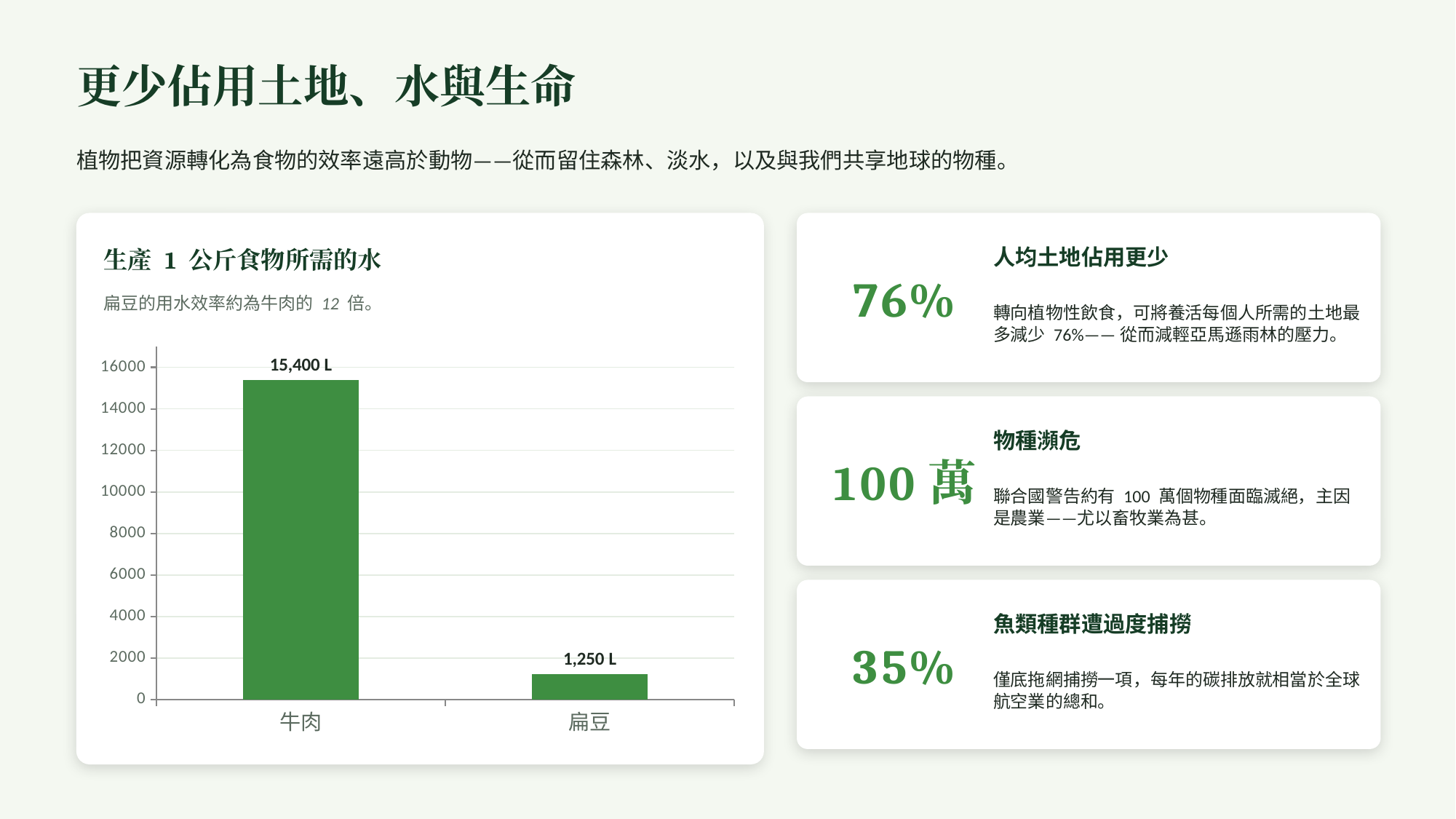

更少佔用土地、水與生命
植物把資源轉化為食物的效率遠高於動物——從而留住森林、淡水，以及與我們共享地球的物種。

76%
生產 1 公斤食物所需的水
人均土地佔用更少
轉向植物性飲食，可將養活每個人所需的土地最多減少 76%——從而減輕亞馬遜雨林的壓力。
扁豆的用水效率約為牛肉的 12 倍。

### Chart

| Category | 升 |
|---|---|
| 牛肉 | 15400.0 |
| 扁豆 | 1250.0 |
100萬
物種瀕危
聯合國警告約有 100 萬個物種面臨滅絕，主因是農業——尤以畜牧業為甚。

35%
魚類種群遭過度捕撈
僅底拖網捕撈一項，每年的碳排放就相當於全球航空業的總和。